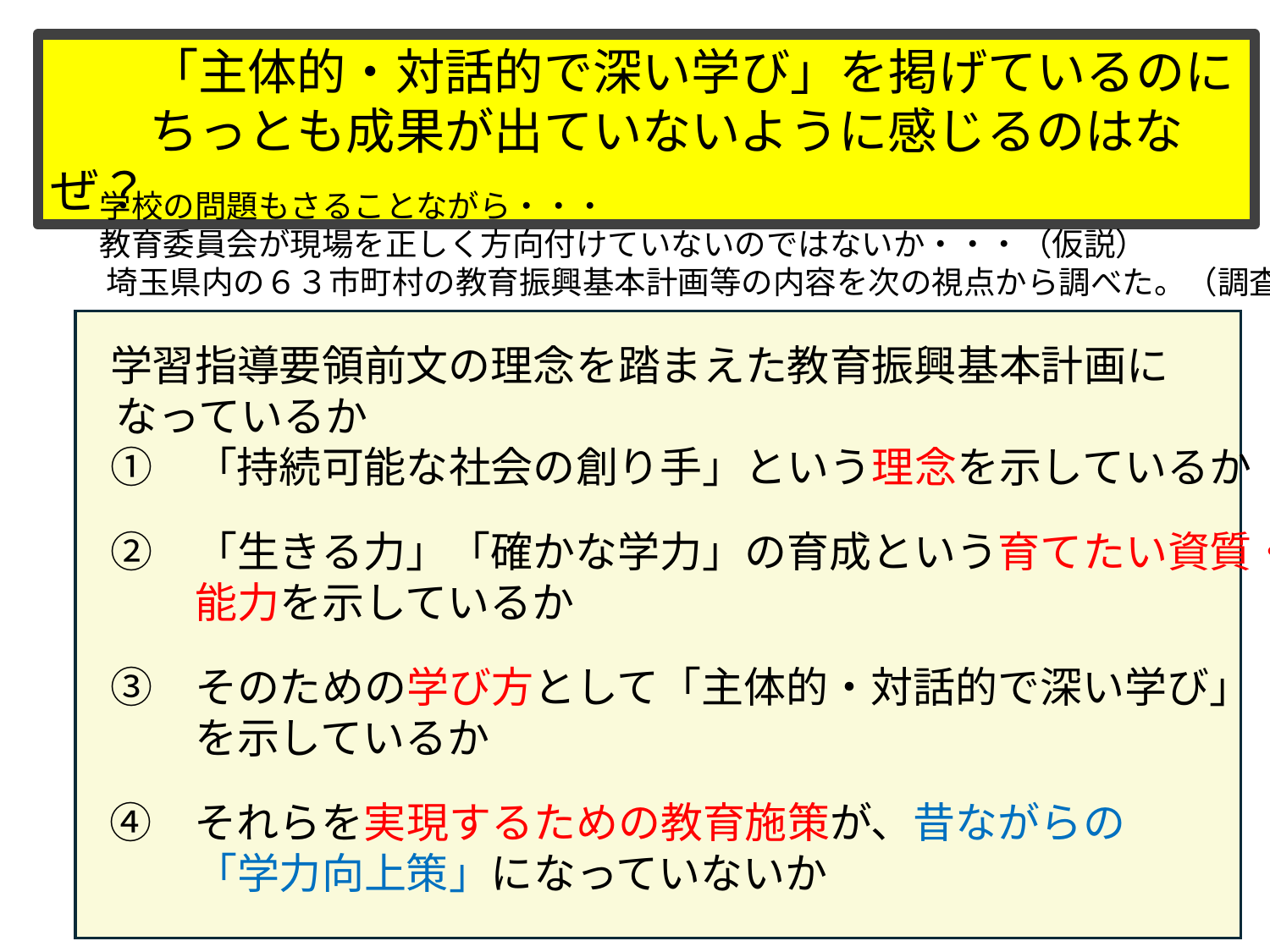

「主体的・対話的で深い学び」を掲げているのに
　　ちっとも成果が出ていないように感じるのはなぜ？
　学校の問題もさることながら・・・
　教育委員会が現場を正しく方向付けていないのではないか・・・（仮説）
　 埼玉県内の６３市町村の教育振興基本計画等の内容を次の視点から調べた。（調査）

　学習指導要領前文の理念を踏まえた教育振興基本計画に
    なっているか
　①　「持続可能な社会の創り手」という理念を示しているか

　②　「生きる力」「確かな学力」の育成という育てたい資質・
　　　能力を示しているか

　③　そのための学び方として「主体的・対話的で深い学び」
　　　を示しているか

　④　それらを実現するための教育施策が、昔ながらの
　　　「学力向上策」になっていないか